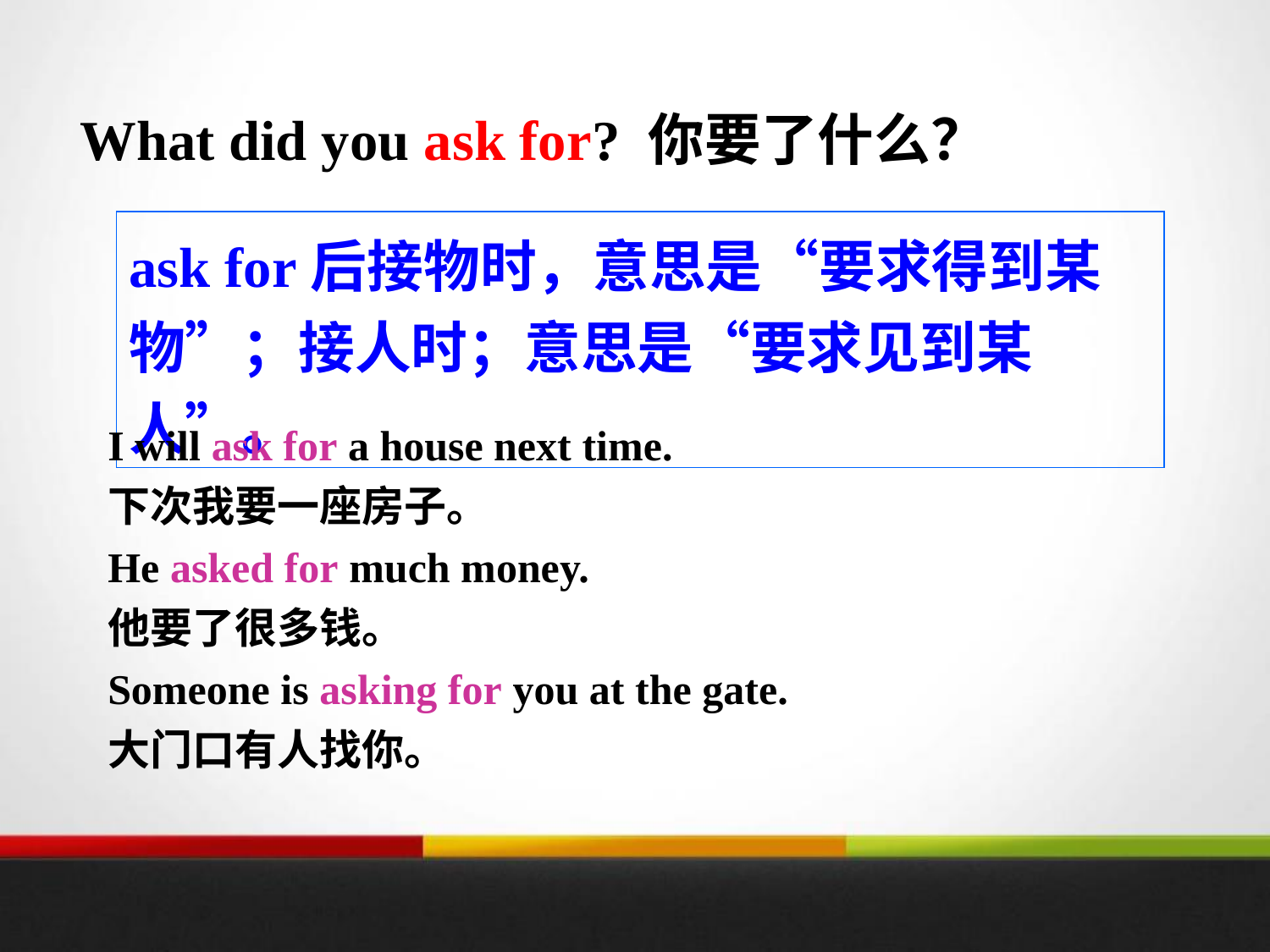

What did you ask for? 你要了什么？
ask for后接物时，意思是“要求得到某物”；接人时；意思是“要求见到某人”。
I will ask for a house next time.
下次我要一座房子。
He asked for much money.
他要了很多钱。
Someone is asking for you at the gate.
大门口有人找你。